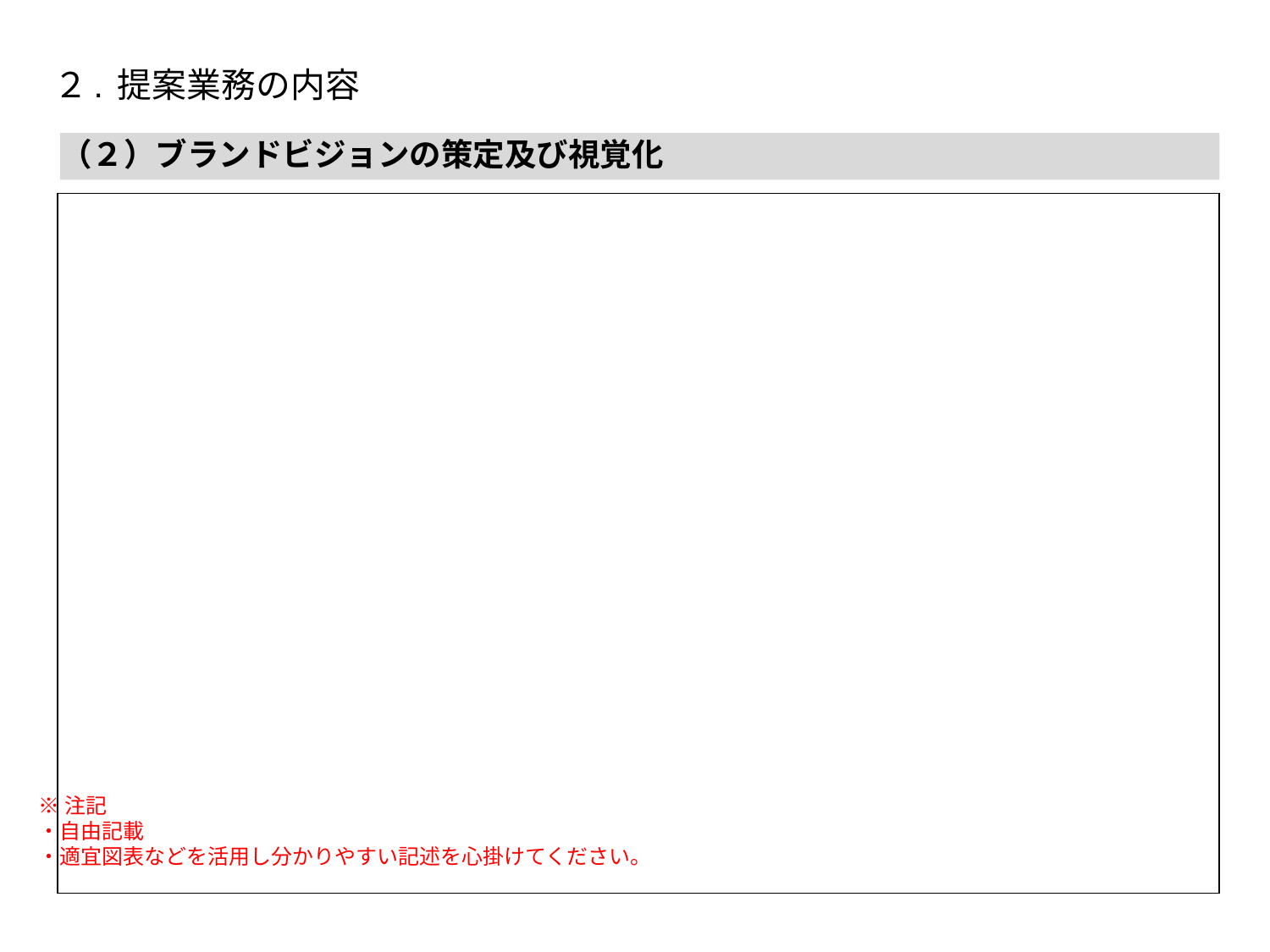

２. 提案業務の内容
（２）ブランドビジョンの策定及び視覚化
|  |
| --- |
※注記
・自由記載
・適宜図表などを活用し分かりやすい記述を心掛けてください。